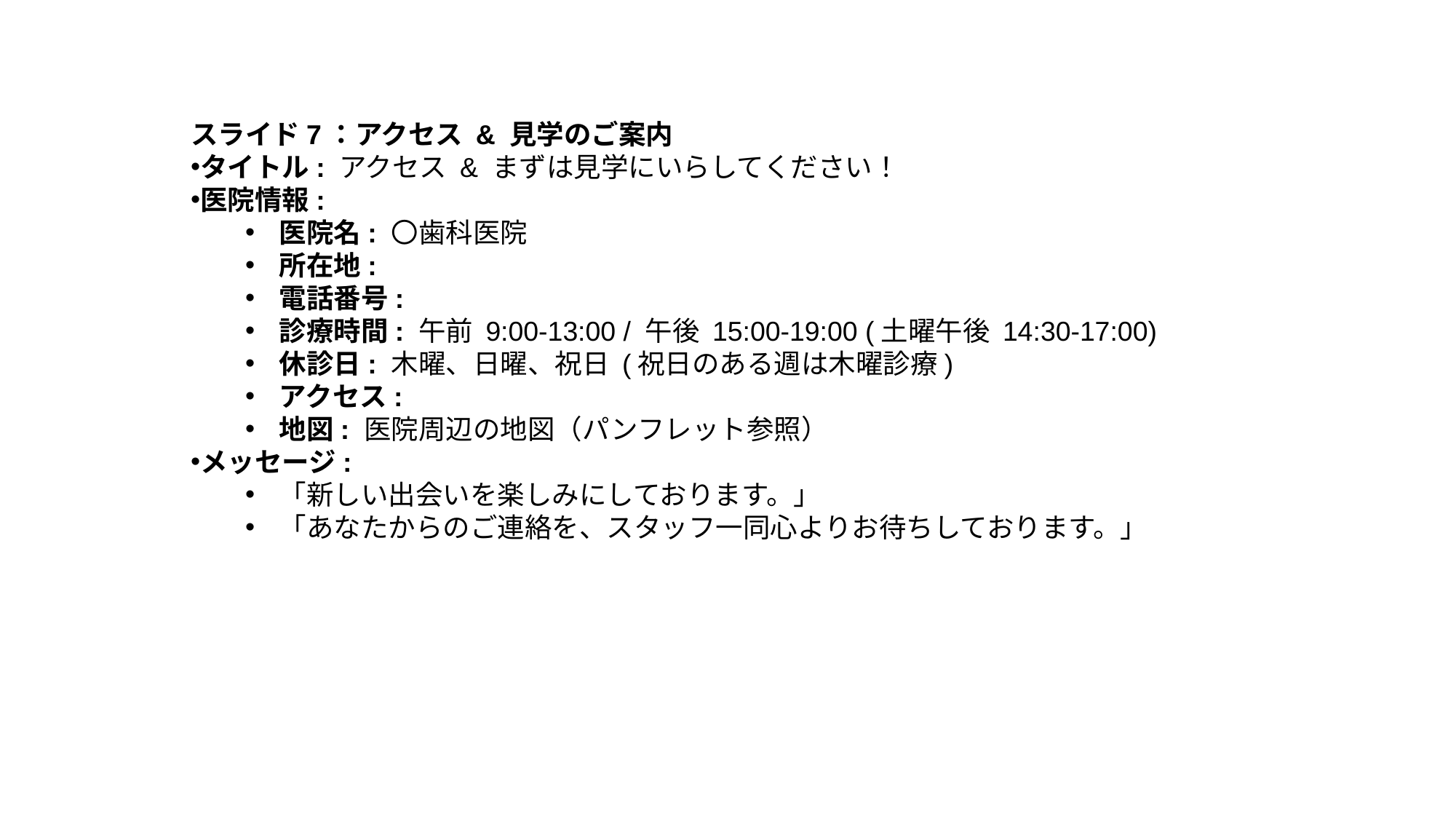

スライド7：アクセス & 見学のご案内
タイトル: アクセス & まずは見学にいらしてください！
医院情報:
医院名: 〇歯科医院
所在地:
電話番号:
診療時間: 午前 9:00-13:00 / 午後 15:00-19:00 (土曜午後 14:30-17:00)
休診日: 木曜、日曜、祝日 (祝日のある週は木曜診療)
アクセス:
地図: 医院周辺の地図（パンフレット参照）
メッセージ:
「新しい出会いを楽しみにしております。」
「あなたからのご連絡を、スタッフ一同心よりお待ちしております。」